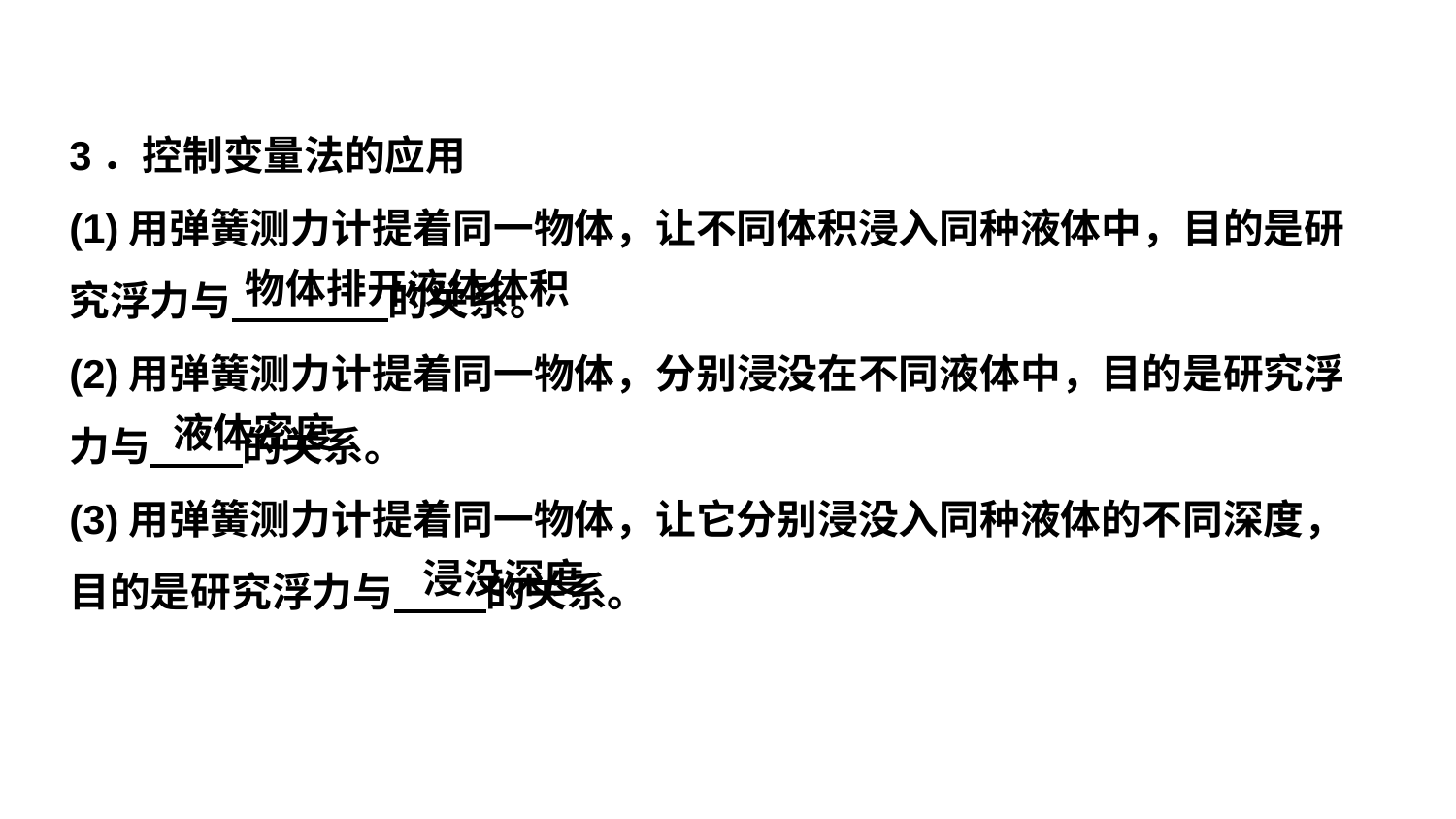

3．控制变量法的应用
(1)用弹簧测力计提着同一物体，让不同体积浸入同种液体中，目的是研究浮力与                 的关系。
(2)用弹簧测力计提着同一物体，分别浸没在不同液体中，目的是研究浮力与          的关系。
(3)用弹簧测力计提着同一物体，让它分别浸没入同种液体的不同深度，目的是研究浮力与          的关系。
物体排开液体体积
液体密度
浸没深度